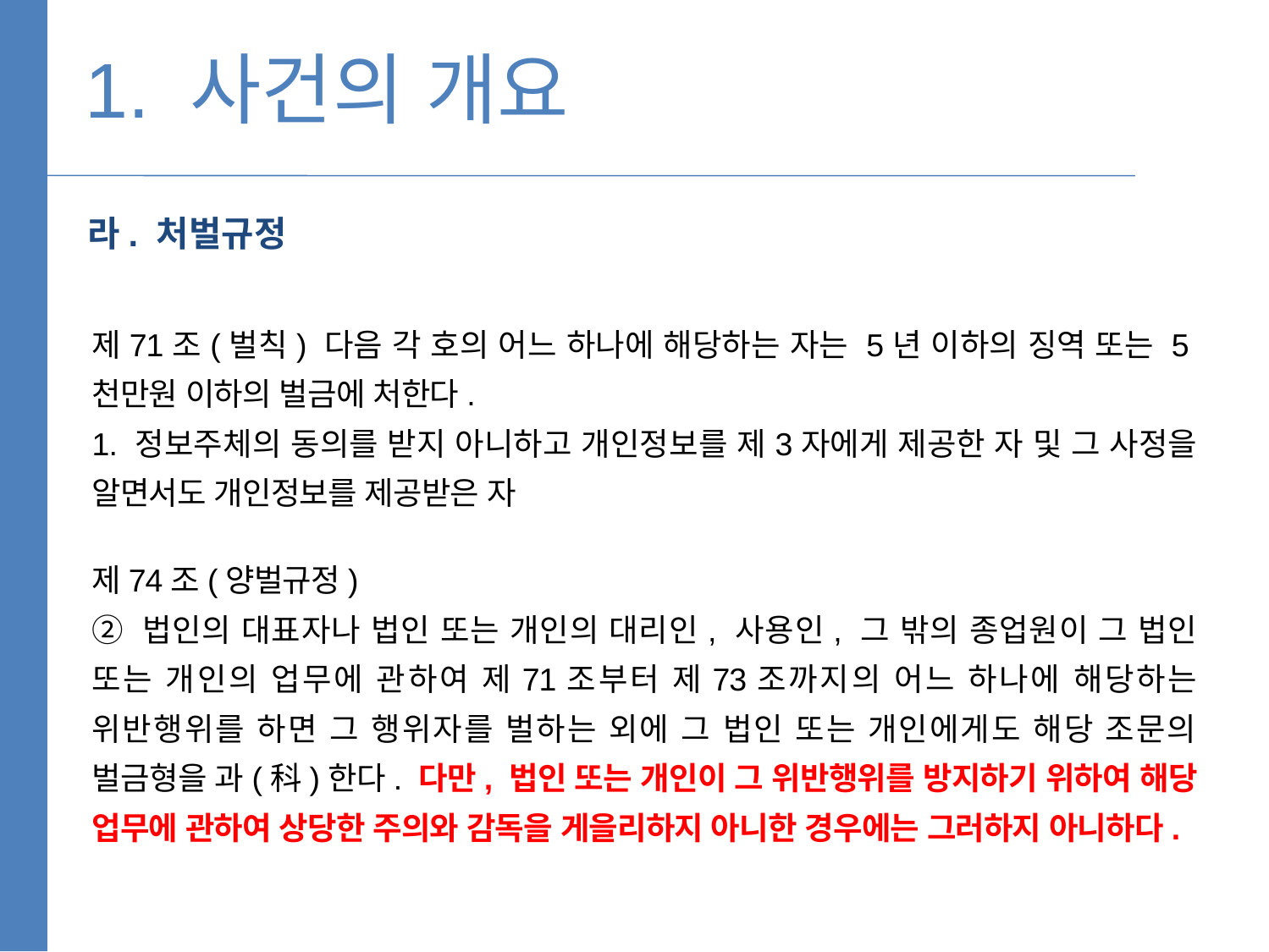

1. 사건의 개요

라. 처벌규정
제71조(벌칙) 다음 각 호의 어느 하나에 해당하는 자는 5년 이하의 징역 또는 5천만원 이하의 벌금에 처한다.
1. 정보주체의 동의를 받지 아니하고 개인정보를 제3자에게 제공한 자 및 그 사정을 알면서도 개인정보를 제공받은 자

제74조(양벌규정)
② 법인의 대표자나 법인 또는 개인의 대리인, 사용인, 그 밖의 종업원이 그 법인 또는 개인의 업무에 관하여 제71조부터 제73조까지의 어느 하나에 해당하는 위반행위를 하면 그 행위자를 벌하는 외에 그 법인 또는 개인에게도 해당 조문의 벌금형을 과(科)한다. 다만, 법인 또는 개인이 그 위반행위를 방지하기 위하여 해당 업무에 관하여 상당한 주의와 감독을 게을리하지 아니한 경우에는 그러하지 아니하다.